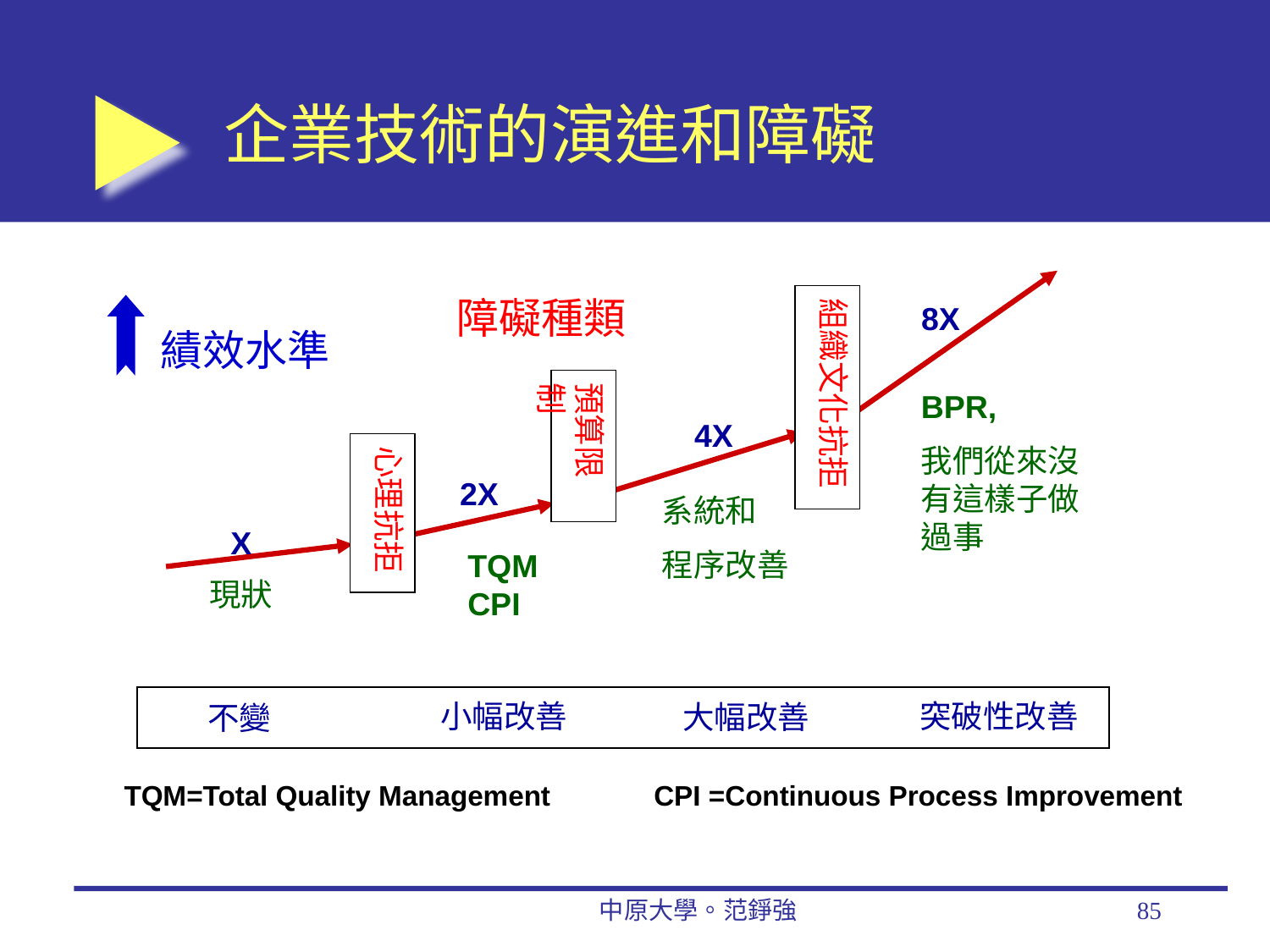

# 企業技術的演進和障礙

障礙種類
組織文化抗拒
8X
績效水準

預算限制
BPR,
我們從來沒有這樣子做過事
4X

心理抗拒
2X
系統和
程序改善

X
TQM
CPI

現狀

突破性改善
小幅改善
大幅改善
不變
TQM=Total Quality Management
CPI =Continuous Process Improvement
中原大學。范錚強
85